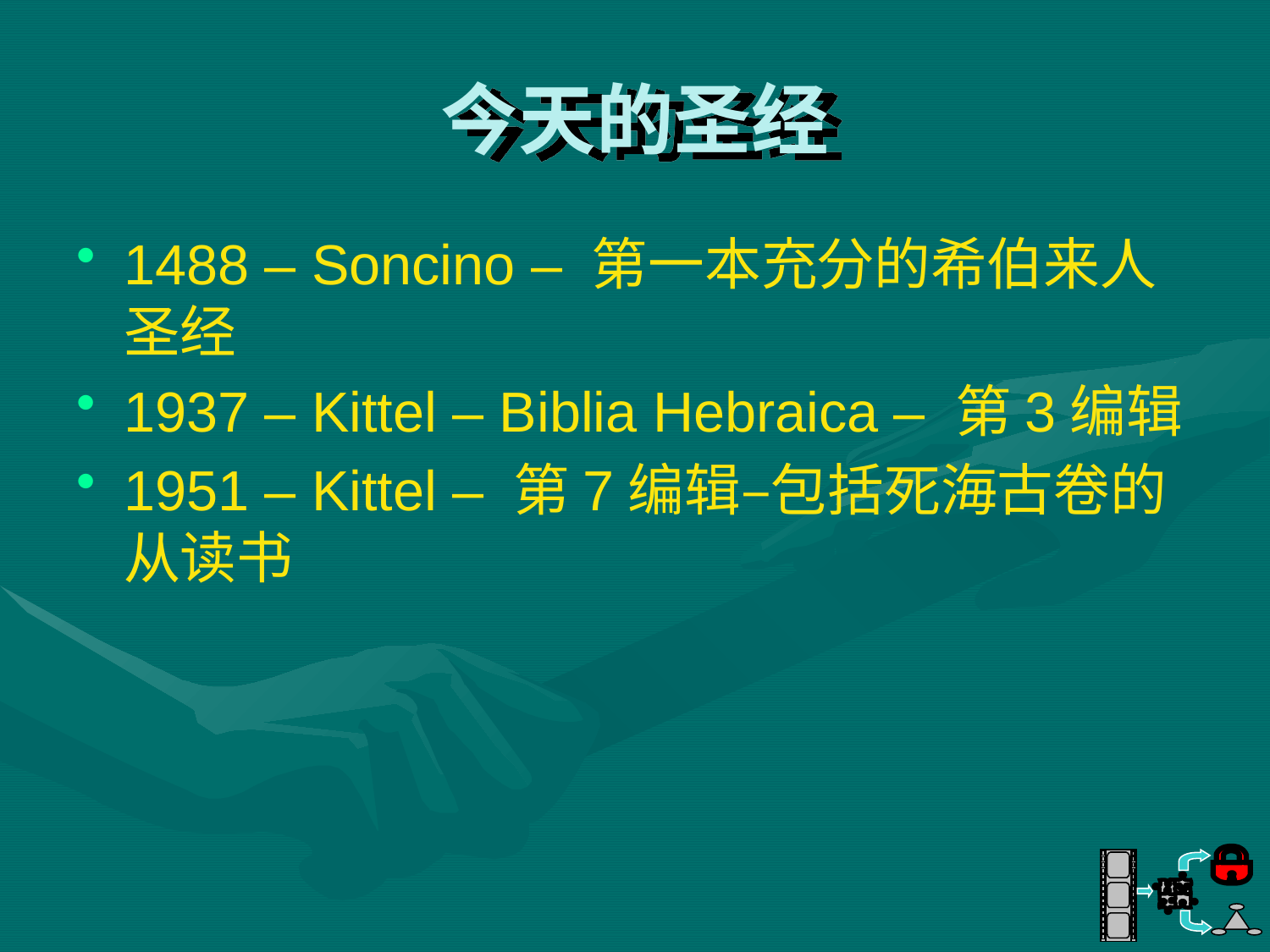

# 今天的圣经
1488 – Soncino – 第一本充分的希伯来人圣经
1937 – Kittel – Biblia Hebraica – 第3编辑
1951 – Kittel – 第7编辑–包括死海古卷的从读书